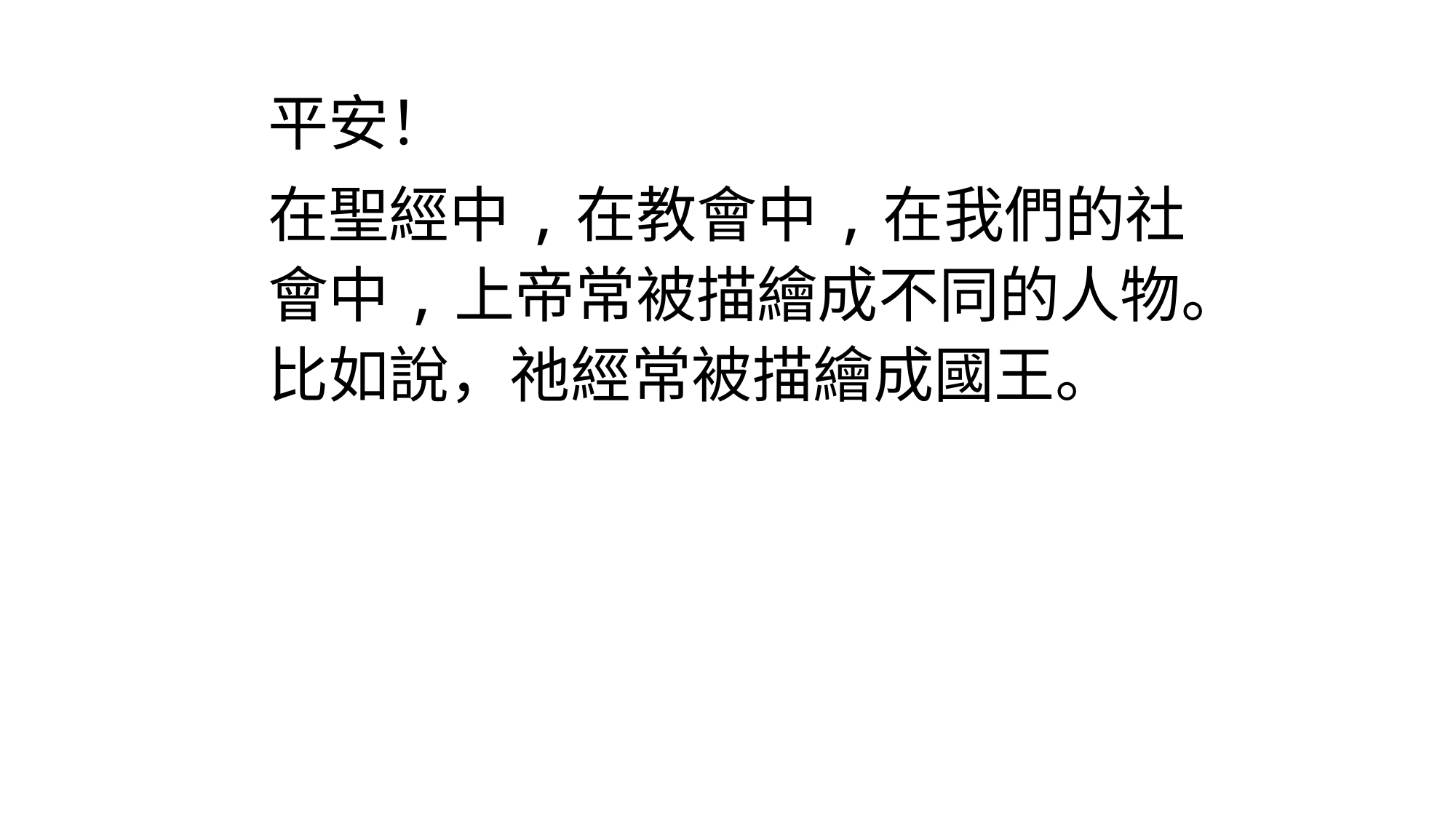

平安！
在聖經中,在教會中,在我們的社會中,上帝常被描繪成不同的人物。比如說，祂經常被描繪成國王。